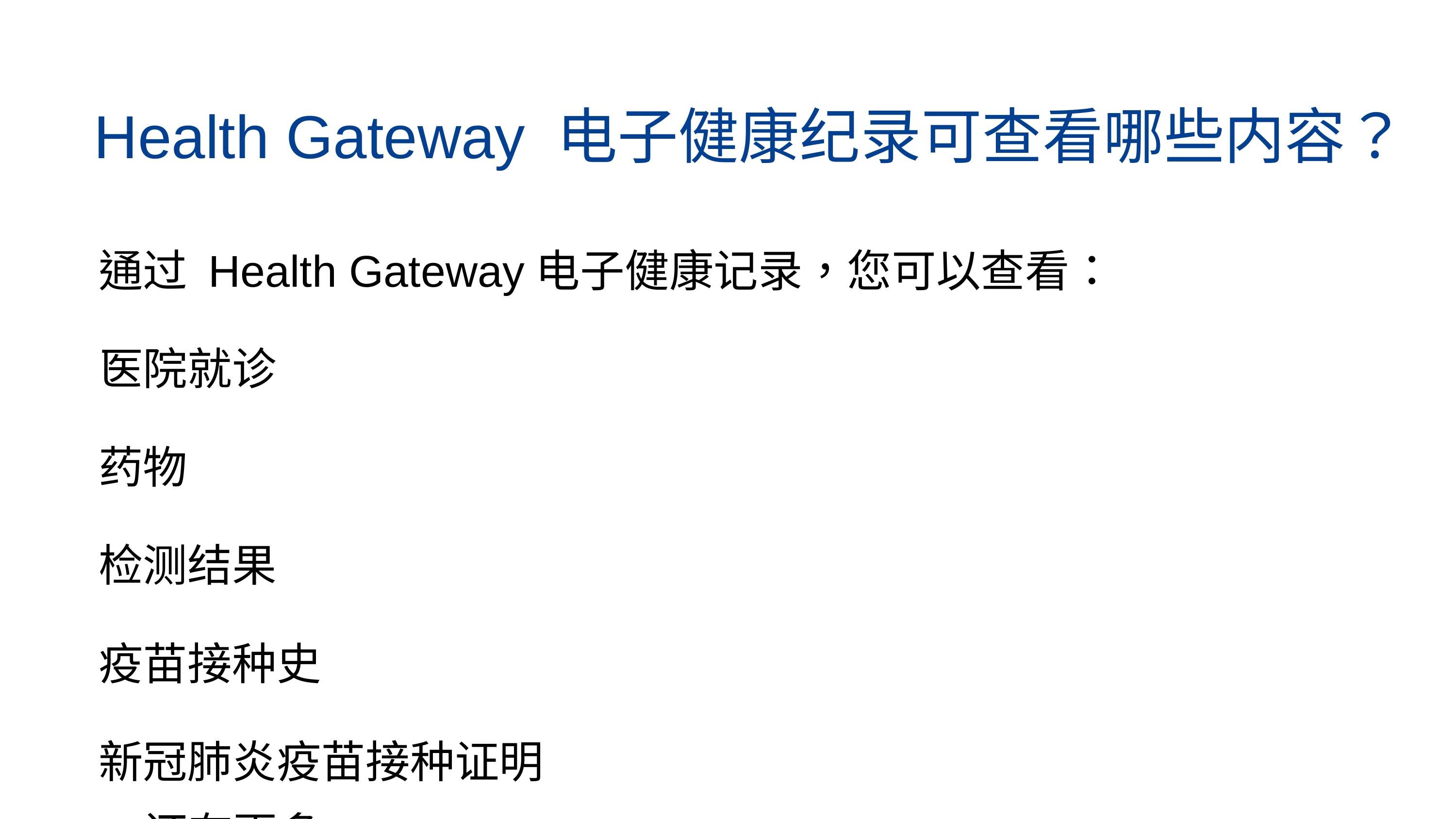

Health Gateway 电子健康纪录可查看哪些内容？
通过 Health Gateway电子健康记录，您可以查看：
医院就诊
药物
检测结果
疫苗接种史
新冠肺炎疫苗接种证明
还有更多